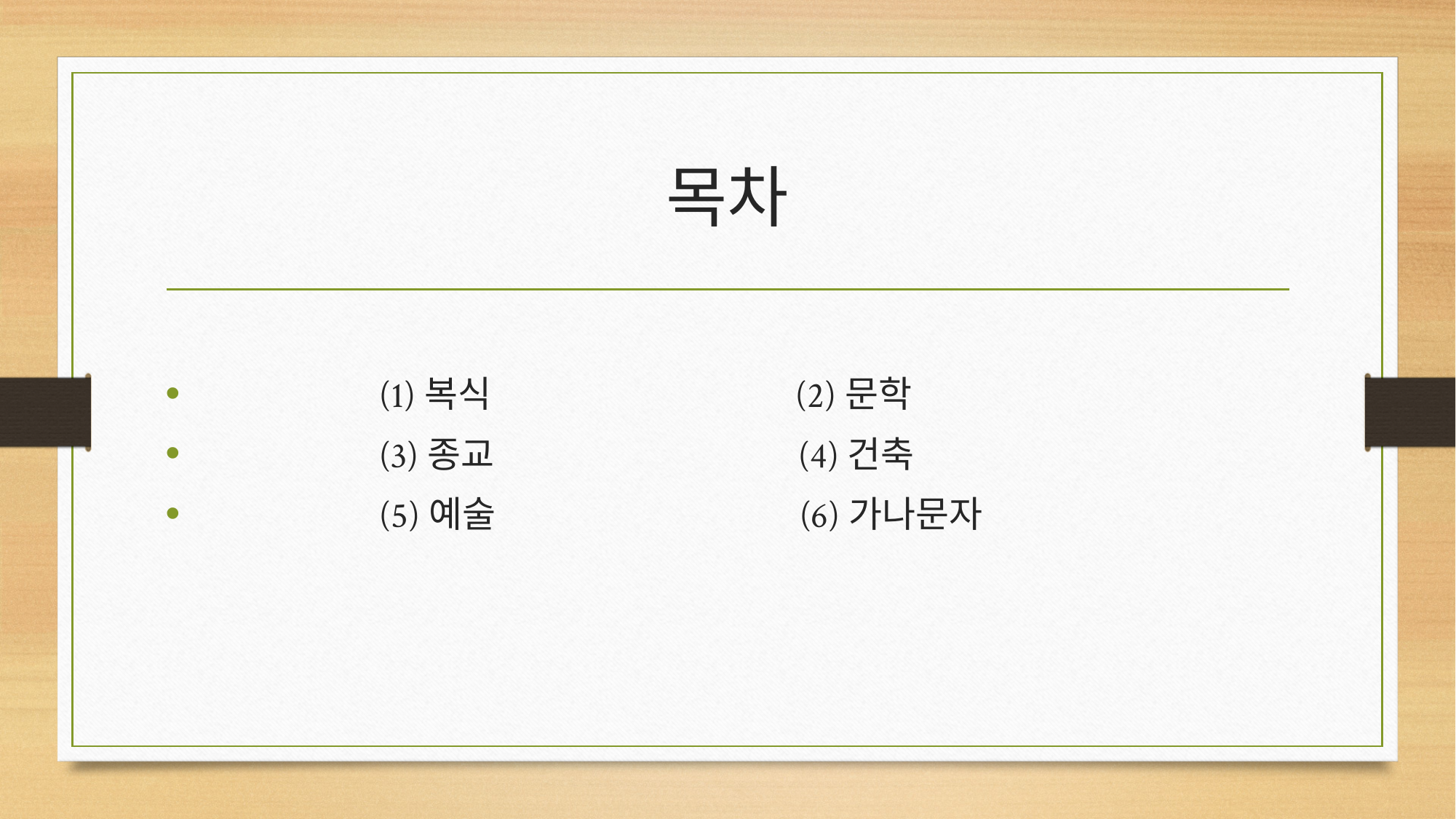

# 목차

                      (1)복식                             (2)문학
                      (3)종교                             (4)건축
                      (5)예술                             (6)가나문자